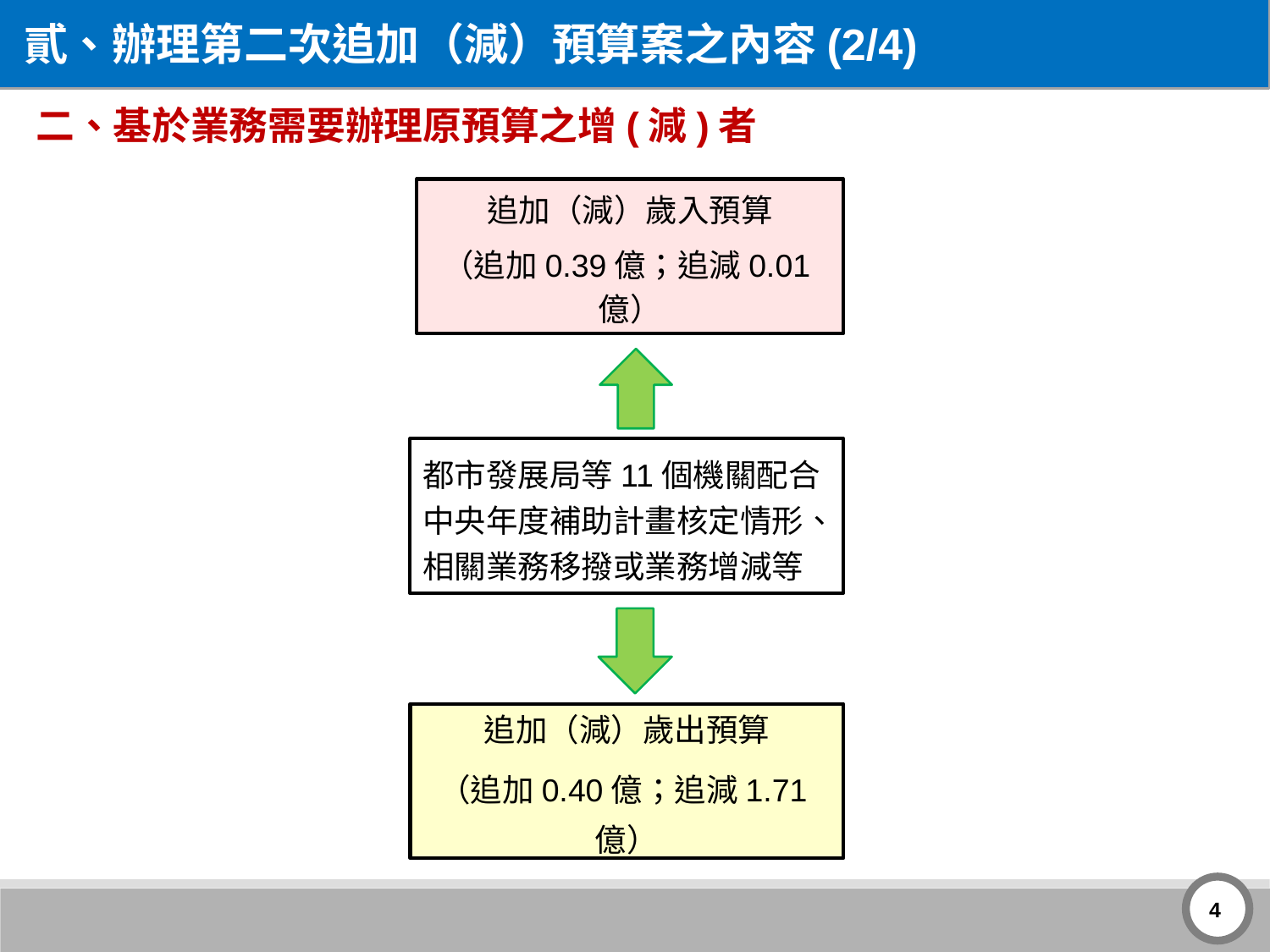

貳、辦理第二次追加（減）預算案之內容(2/4)
二、基於業務需要辦理原預算之增(減)者
追加（減）歲入預算
（追加0.39億；追減0.01億）

都市發展局等11個機關配合中央年度補助計畫核定情形、相關業務移撥或業務增減等

追加（減）歲出預算
（追加0.40億；追減1.71億）

4